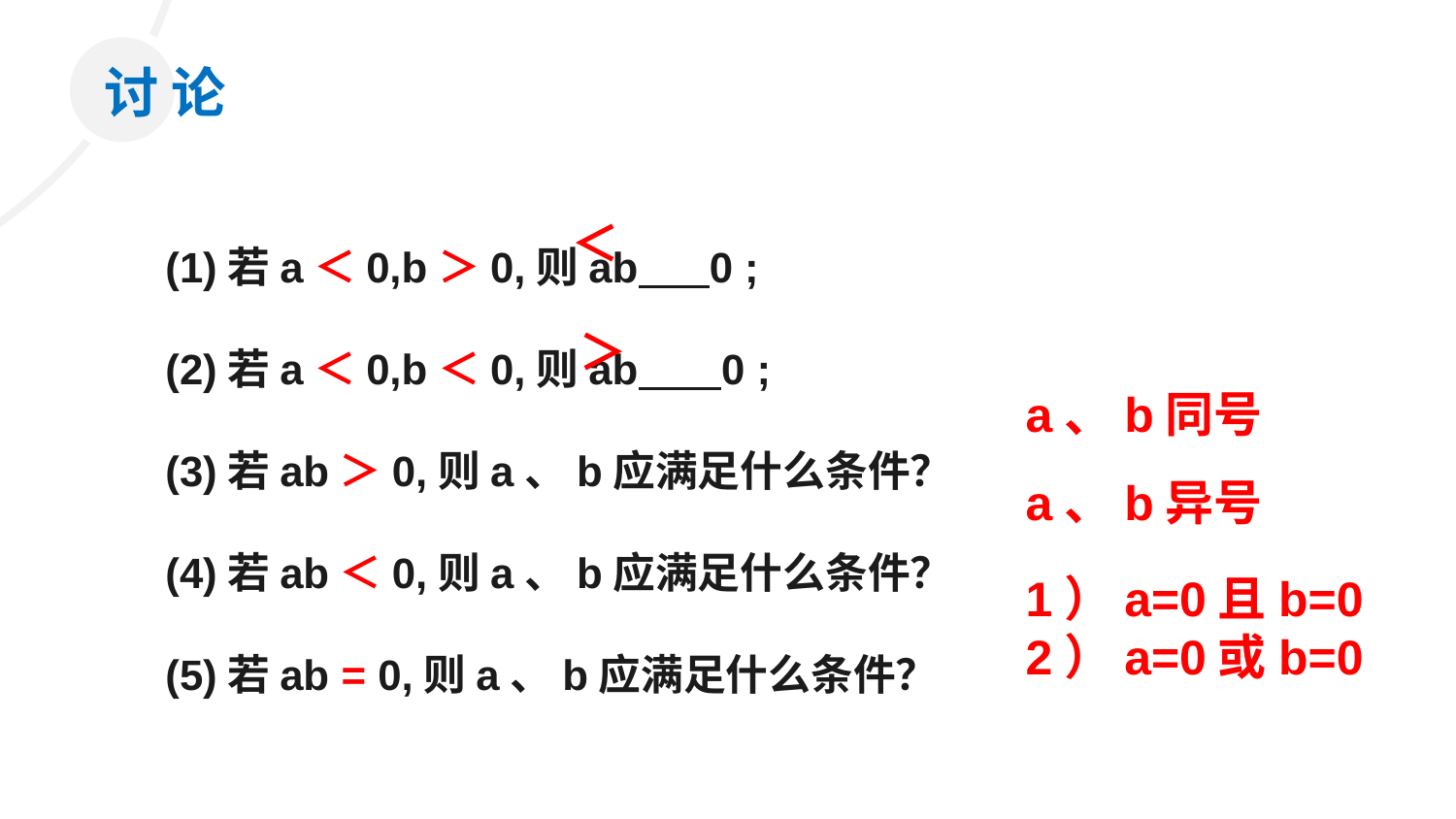

讨 论
(1)若a＜0,b＞0,则ab      0 ;
(2)若a＜0,b＜0,则ab       0 ;
(3)若ab＞0,则a、b应满足什么条件？
(4)若ab＜0,则a、b应满足什么条件？
(5)若ab = 0,则a、b应满足什么条件？
＜
＞
a、b同号
a、b异号
1）a=0且b=0
2）a=0或b=0